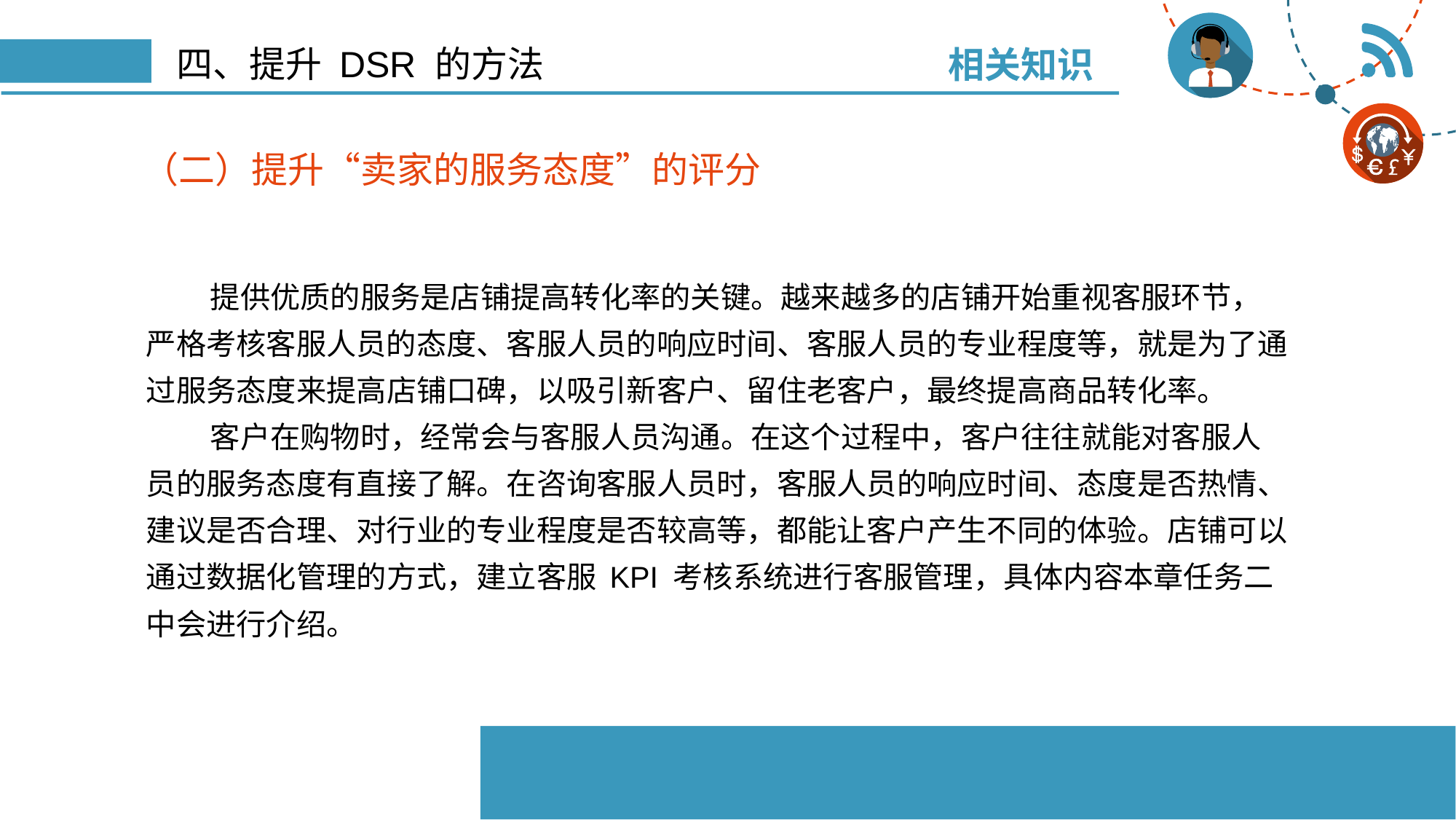

相关知识
# 四、提升 DSR 的方法
（二）提升“卖家的服务态度”的评分
提供优质的服务是店铺提高转化率的关键。越来越多的店铺开始重视客服环节，严格考核客服人员的态度、客服人员的响应时间、客服人员的专业程度等，就是为了通过服务态度来提高店铺口碑，以吸引新客户、留住老客户，最终提高商品转化率。
客户在购物时，经常会与客服人员沟通。在这个过程中，客户往往就能对客服人员的服务态度有直接了解。在咨询客服人员时，客服人员的响应时间、态度是否热情、建议是否合理、对行业的专业程度是否较高等，都能让客户产生不同的体验。店铺可以通过数据化管理的方式，建立客服 KPI 考核系统进行客服管理，具体内容本章任务二中会进行介绍。